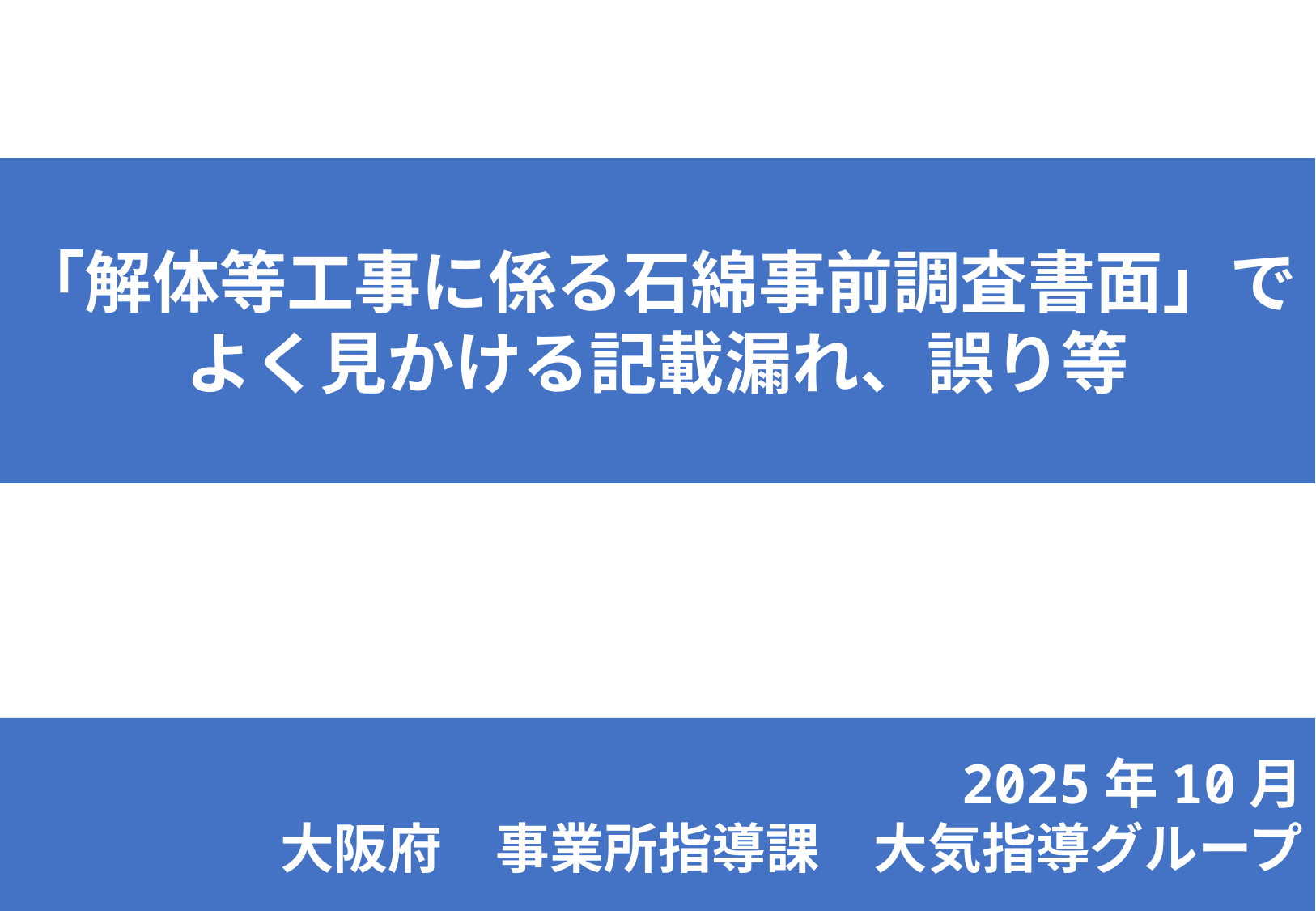

「解体等工事に係る石綿事前調査書面」で
よく見かける記載漏れ、誤り等
2025年10月
大阪府　事業所指導課　大気指導グループ